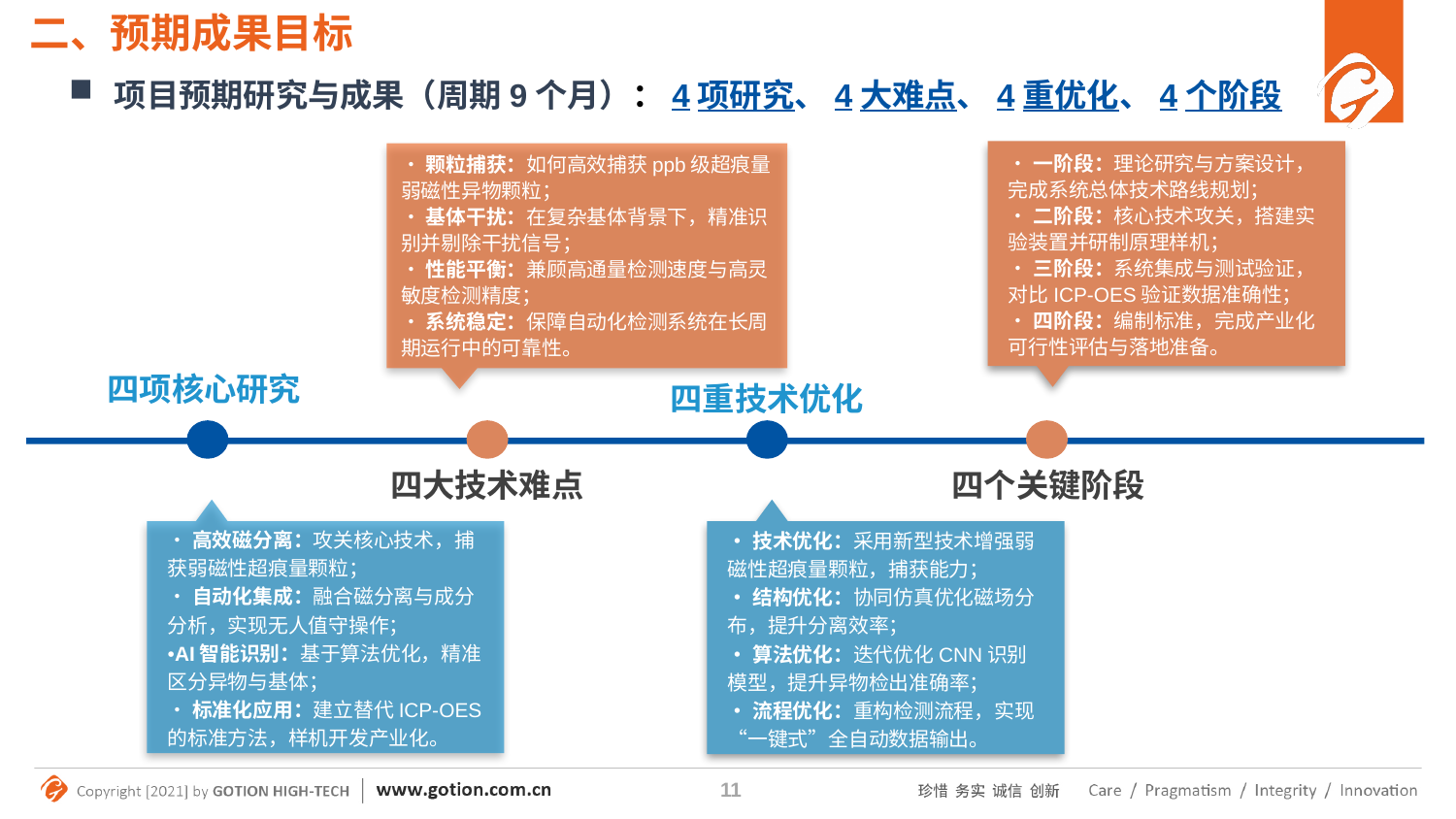

# 二、预期成果目标
项目预期研究与成果（周期9个月）：4项研究、4大难点、4重优化、4个阶段

•一阶段：理论研究与方案设计，完成系统总体技术路线规划；
•二阶段：核心技术攻关，搭建实验装置并研制原理样机；
•三阶段：系统集成与测试验证，对比ICP-OES验证数据准确性；
•四阶段：编制标准，完成产业化可行性评估与落地准备。

•颗粒捕获：如何高效捕获ppb级超痕量弱磁性异物颗粒；
•基体干扰：在复杂基体背景下，精准识别并剔除干扰信号；
•性能平衡：兼顾高通量检测速度与高灵敏度检测精度；
•系统稳定：保障自动化检测系统在长周期运行中的可靠性。
四项核心研究
四重技术优化

四大技术难点
四个关键阶段

•高效磁分离：攻关核心技术，捕获弱磁性超痕量颗粒；
•自动化集成：融合磁分离与成分分析，实现无人值守操作；
•AI智能识别：基于算法优化，精准区分异物与基体；
•标准化应用：建立替代ICP-OES的标准方法，样机开发产业化。

•技术优化：采用新型技术增强弱磁性超痕量颗粒，捕获能力；
•结构优化：协同仿真优化磁场分布，提升分离效率；
•算法优化：迭代优化CNN识别模型，提升异物检出准确率；
•流程优化：重构检测流程，实现“一键式”全自动数据输出。